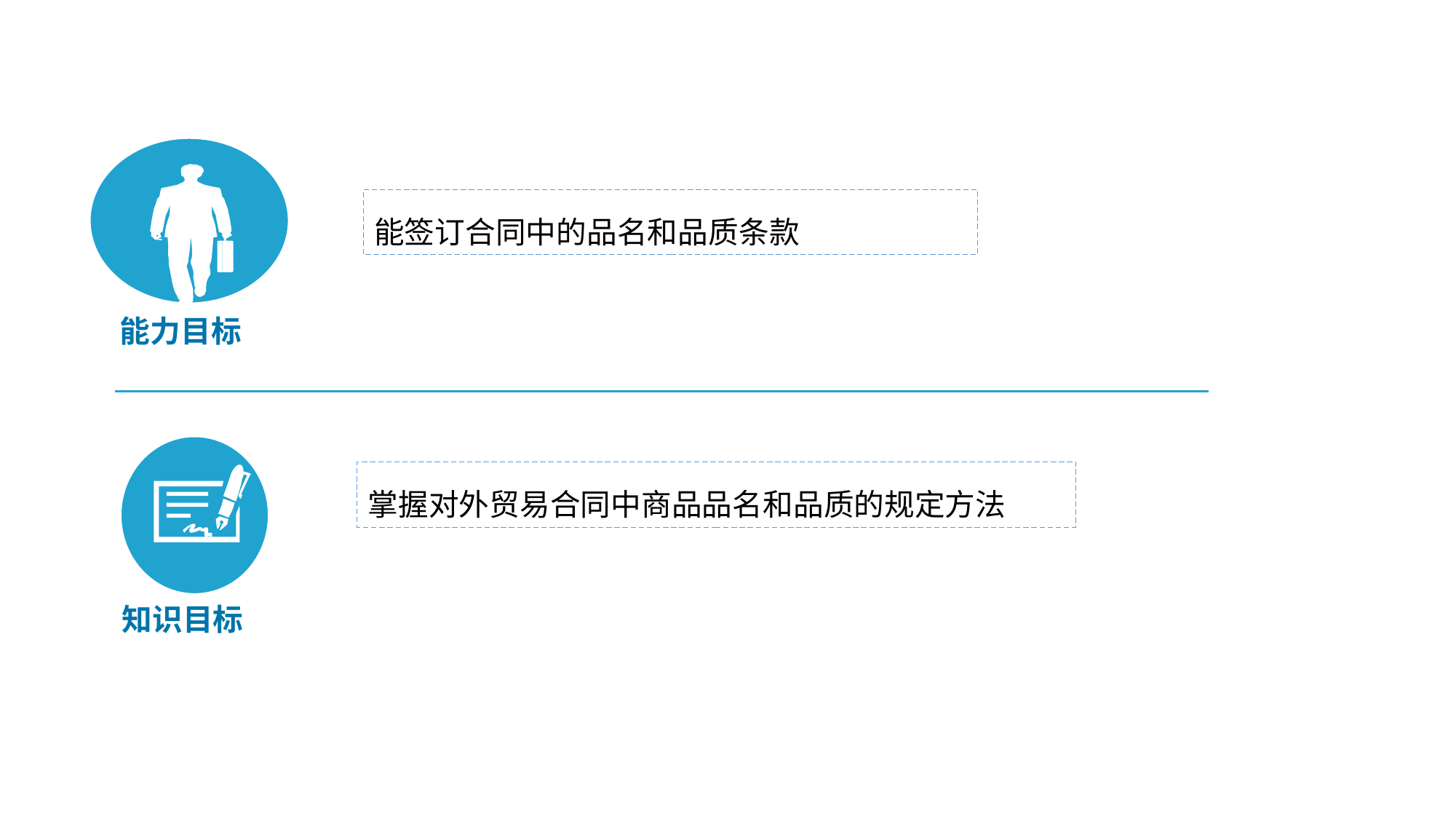

能签订合同中的品名和品质条款
能力目标

掌握对外贸易合同中商品品名和品质的规定方法
知识目标